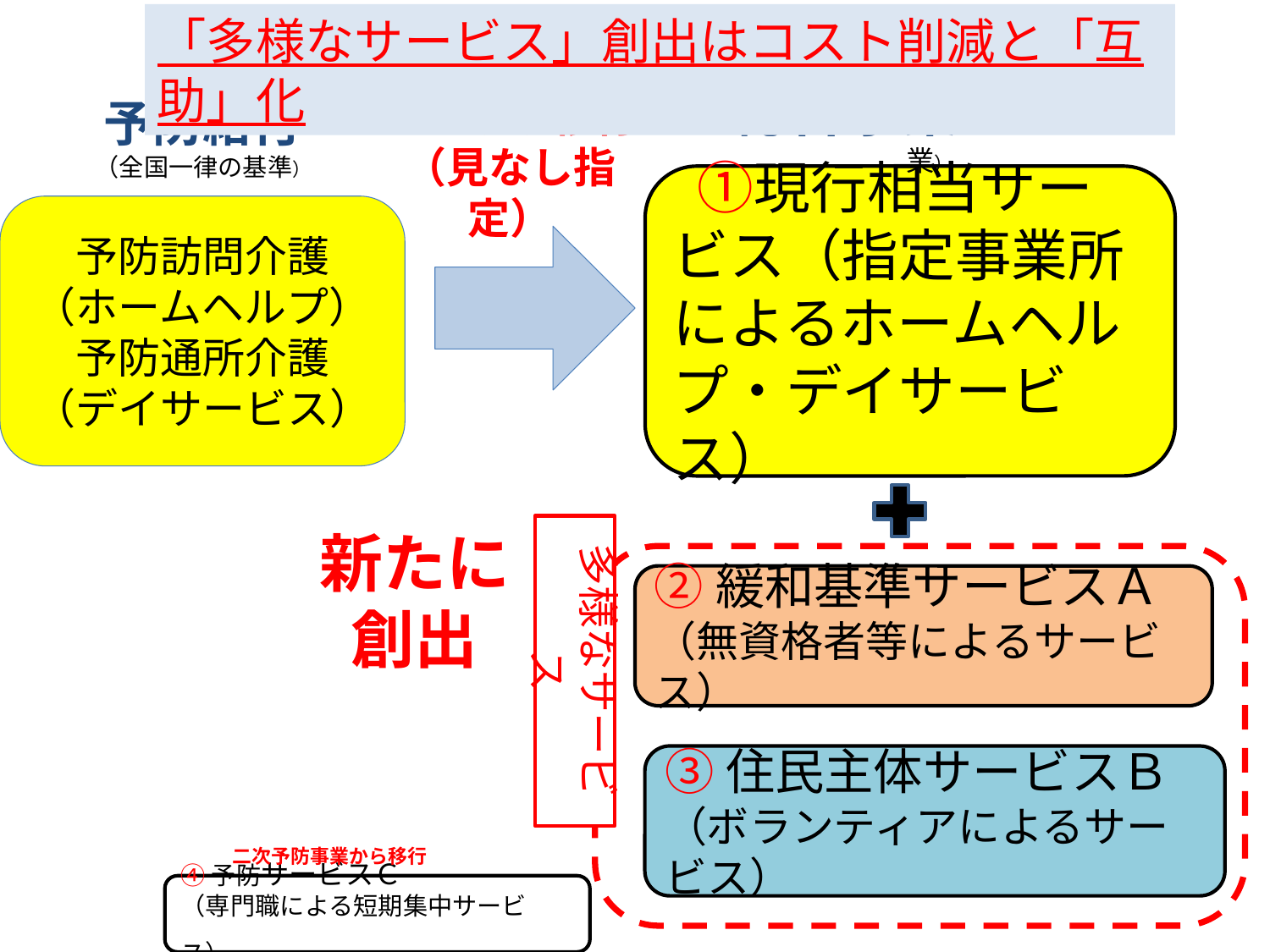

「多様なサービス」創出はコスト削減と「互助」化
総合事業（市町村の事業）
予防給付
（全国一律の基準）
そのまま移行
（見なし指定）
　①現行相当サービス（指定事業所によるホームヘルプ・デイサービス）
予防訪問介護（ホームヘルプ）
予防通所介護
（デイサービス）

②緩和基準サービスＡ
（無資格者等によるサービス）

多様なサービス

新たに創出
③住民主体サービスＢ
（ボランティアによるサービス）
二次予防事業から移行
④予防サービスＣ
（専門職による短期集中サービス）